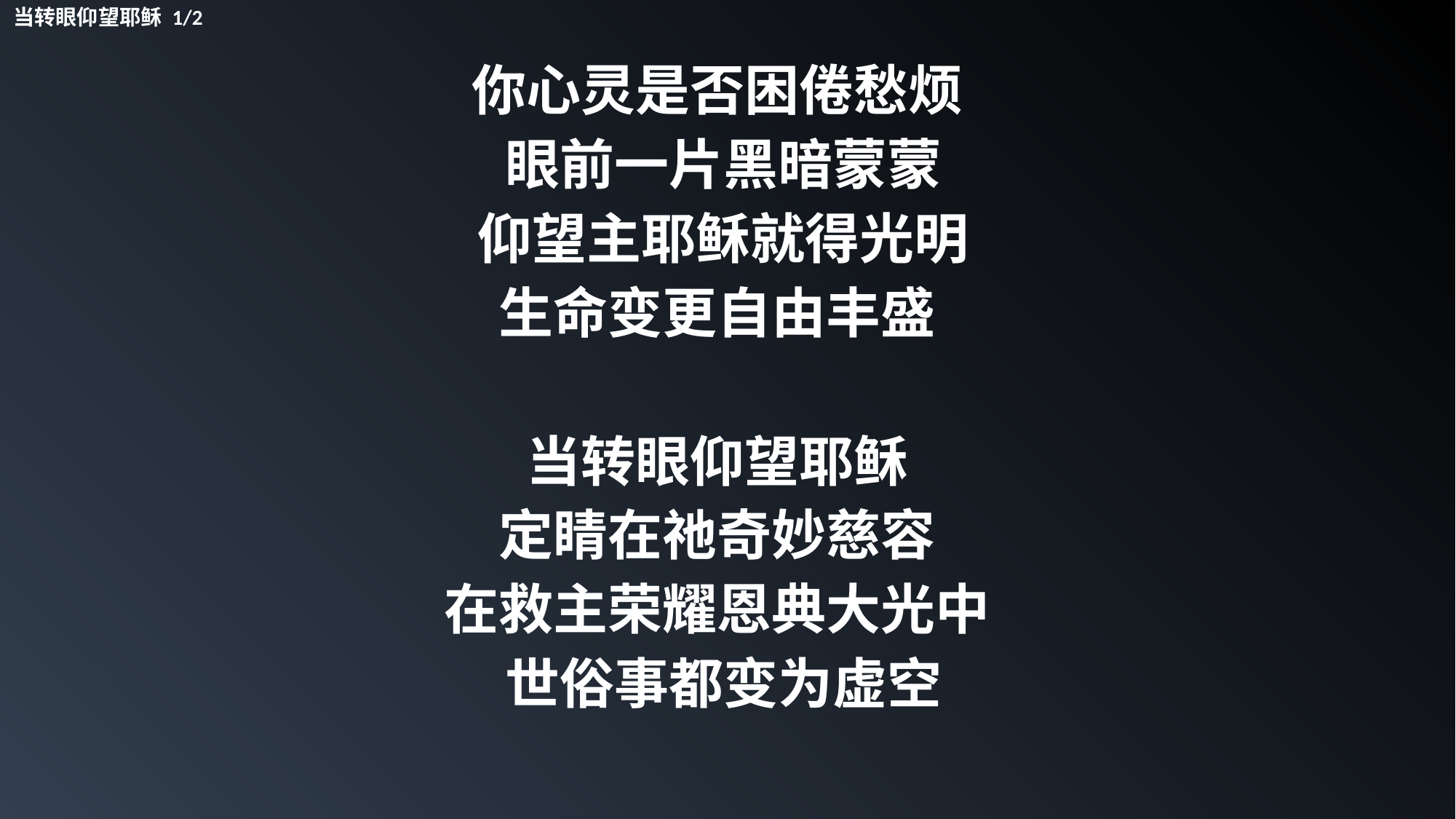

当转眼仰望耶稣 1/2
你心灵是否困倦愁烦
眼前一片黑暗蒙蒙
仰望主耶稣就得光明
生命变更自由丰盛

当转眼仰望耶稣
定睛在祂奇妙慈容
在救主荣耀恩典大光中
世俗事都变为虚空